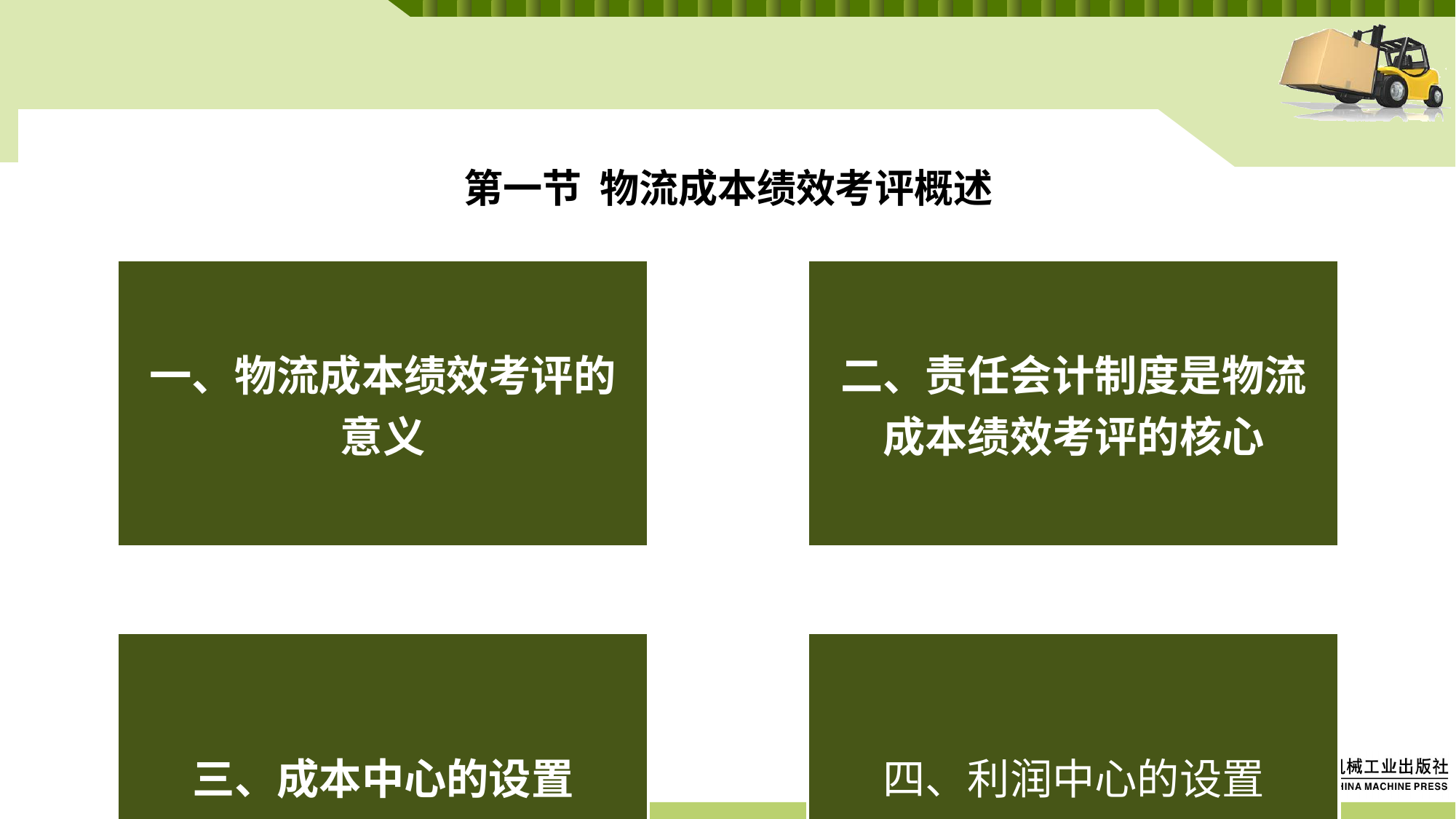

# 第一节  物流成本绩效考评概述
一、物流成本绩效考评的意义
二、责任会计制度是物流成本绩效考评的核心
三、成本中心的设置
四、利润中心的设置